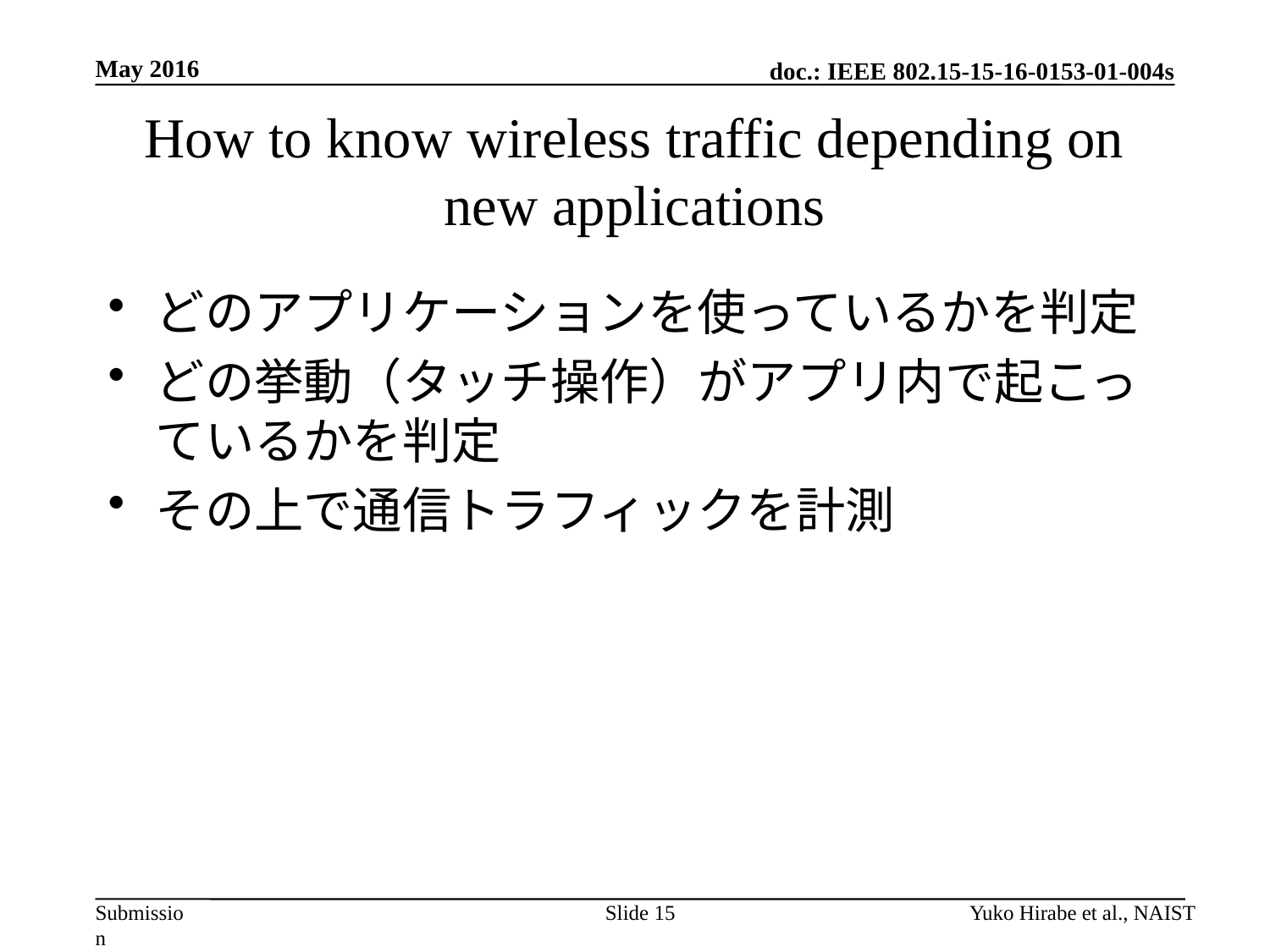

May 2016
# How to know wireless traffic depending on new applications
どのアプリケーションを使っているかを判定
どの挙動（タッチ操作）がアプリ内で起こっているかを判定
その上で通信トラフィックを計測

Slide 15
Yuko Hirabe et al., NAIST